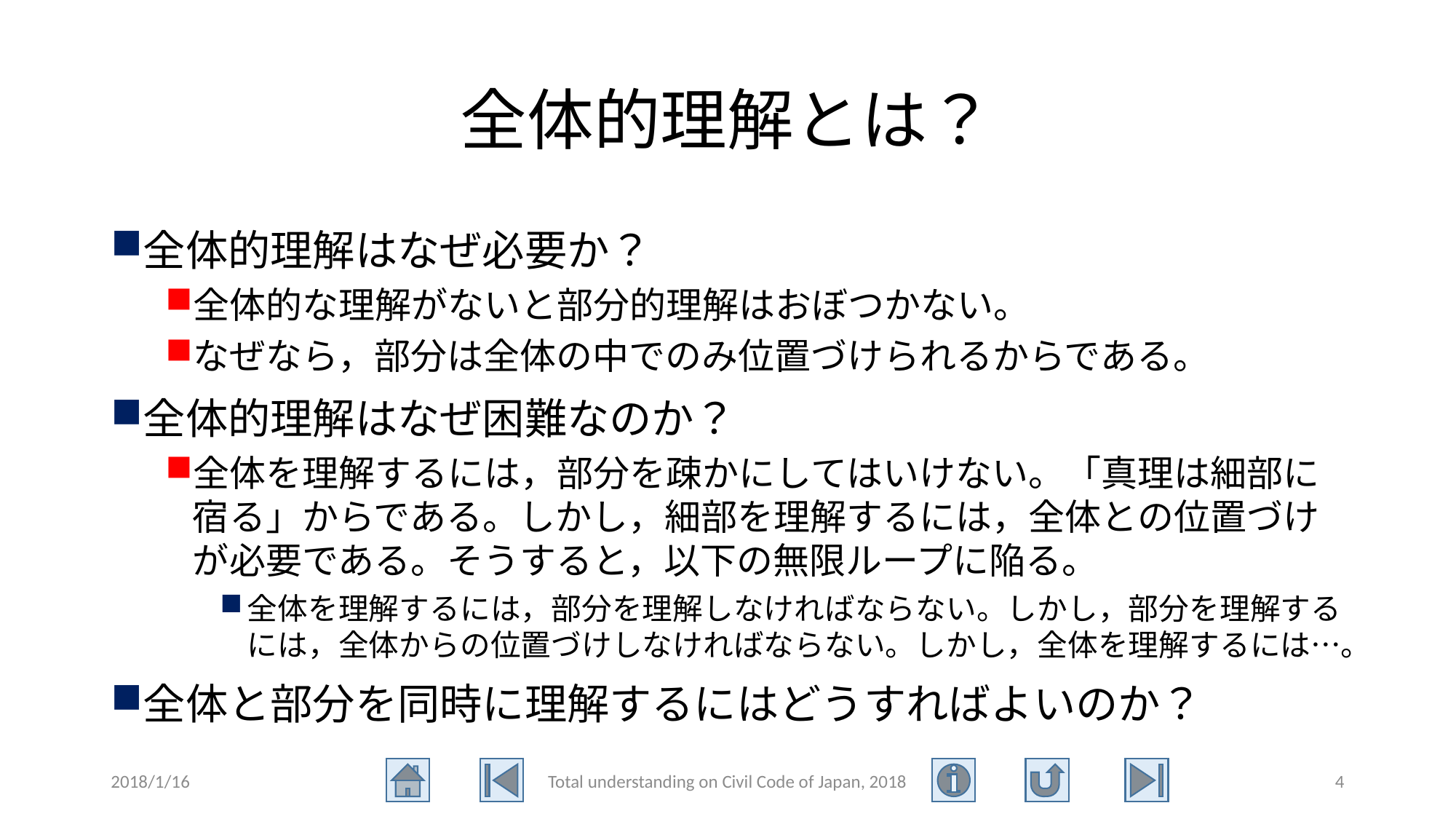

# 全体的理解とは？
全体的理解はなぜ必要か？
全体的な理解がないと部分的理解はおぼつかない。
なぜなら，部分は全体の中でのみ位置づけられるからである。
全体的理解はなぜ困難なのか？
全体を理解するには，部分を疎かにしてはいけない。「真理は細部に宿る」からである。しかし，細部を理解するには，全体との位置づけが必要である。そうすると，以下の無限ループに陥る。
全体を理解するには，部分を理解しなければならない。しかし，部分を理解するには，全体からの位置づけしなければならない。しかし，全体を理解するには…。
全体と部分を同時に理解するにはどうすればよいのか？
2018/1/16
Total understanding on Civil Code of Japan, 2018
4